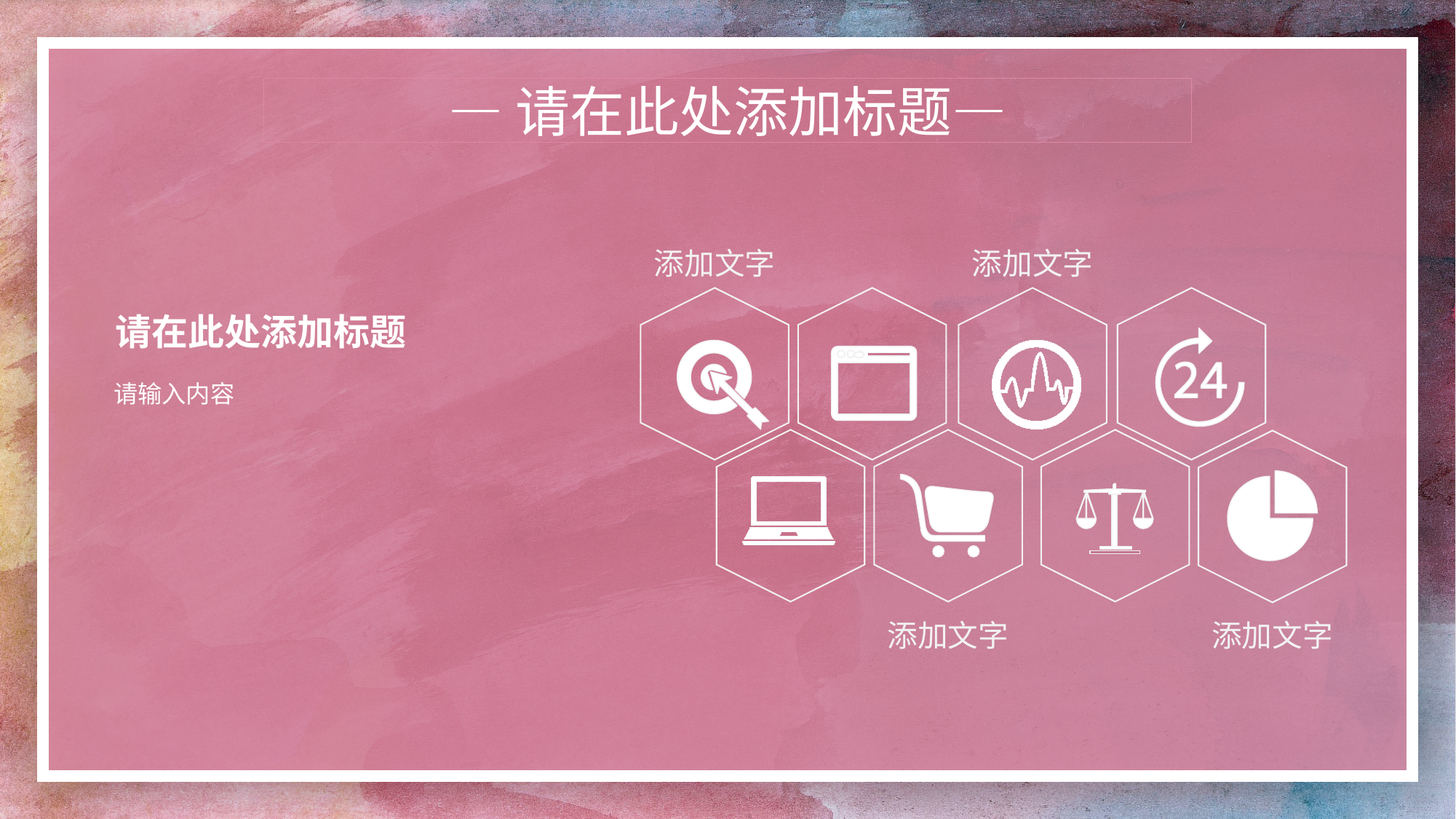

—请在此处添加标题—
添加文字
添加文字

请在此处添加标题
请输入内容

添加文字
添加文字